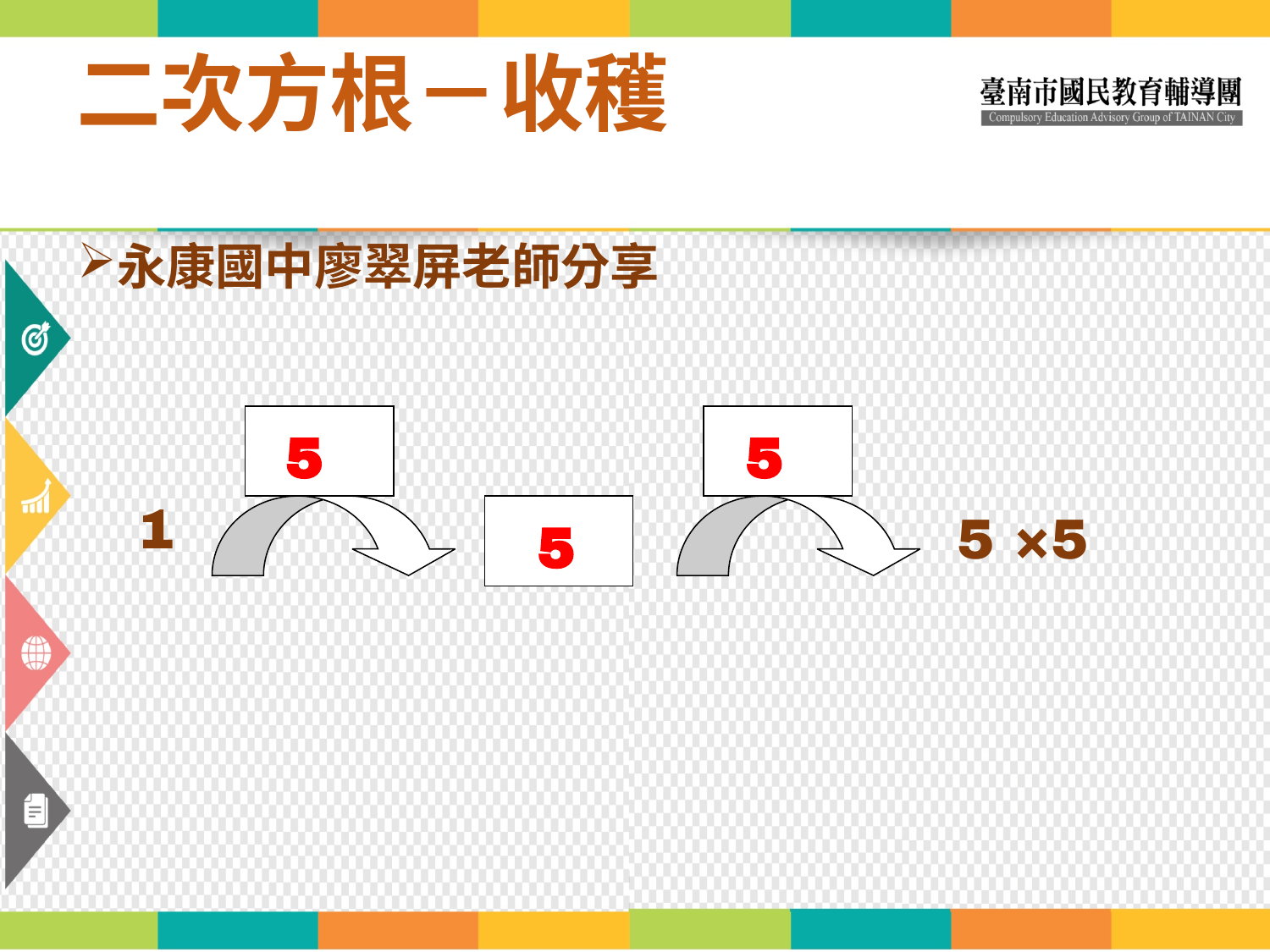

# 二次方根－收穫
永康國中廖翠屏老師分享

1
5 ×5
5
5
5